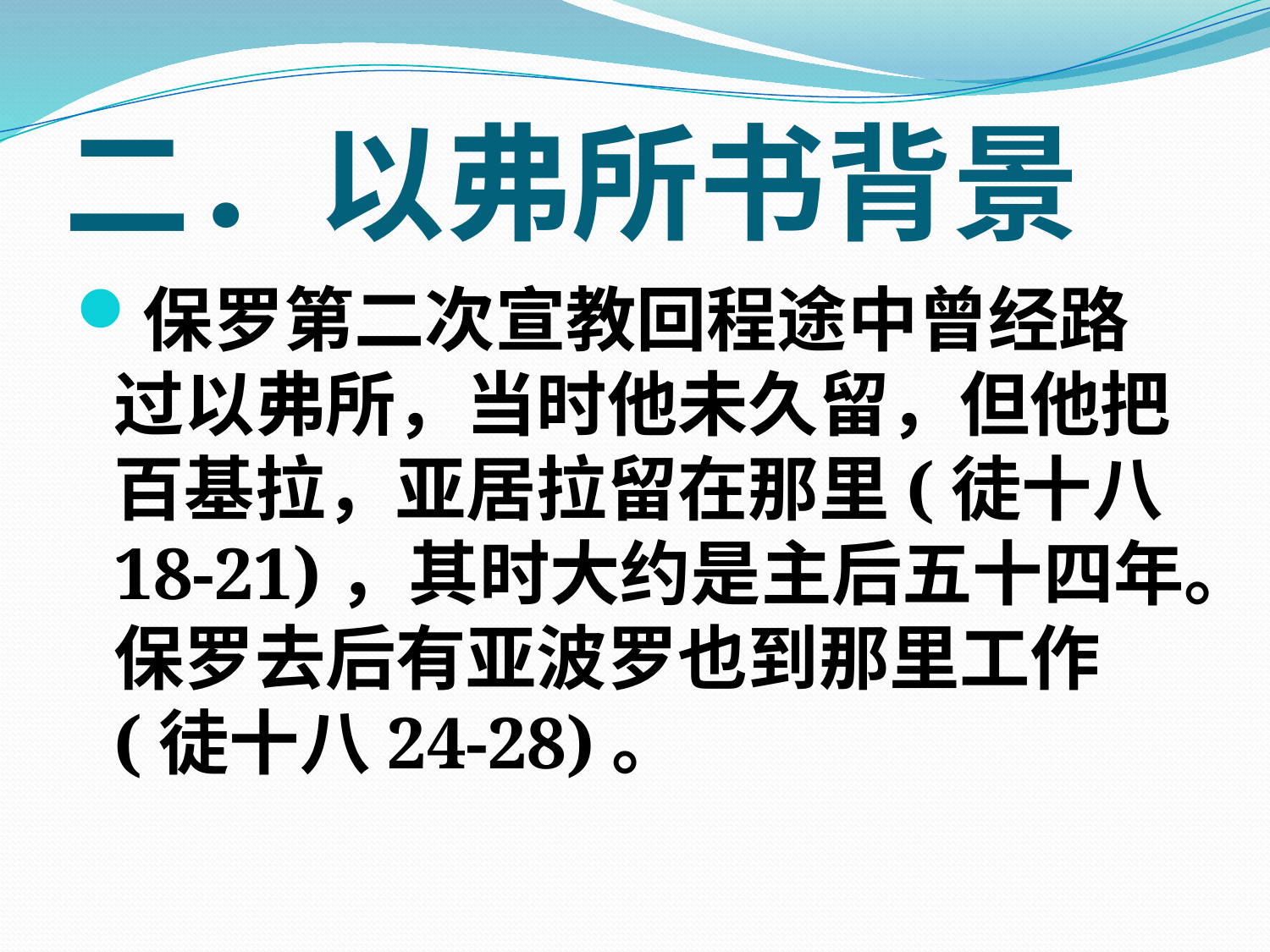

# 二．以弗所书背景
保罗第二次宣教回程途中曾经路过以弗所，当时他未久留，但他把百基拉，亚居拉留在那里(徒十八18-21)，其时大约是主后五十四年。保罗去后有亚波罗也到那里工作(徒十八24-28)。